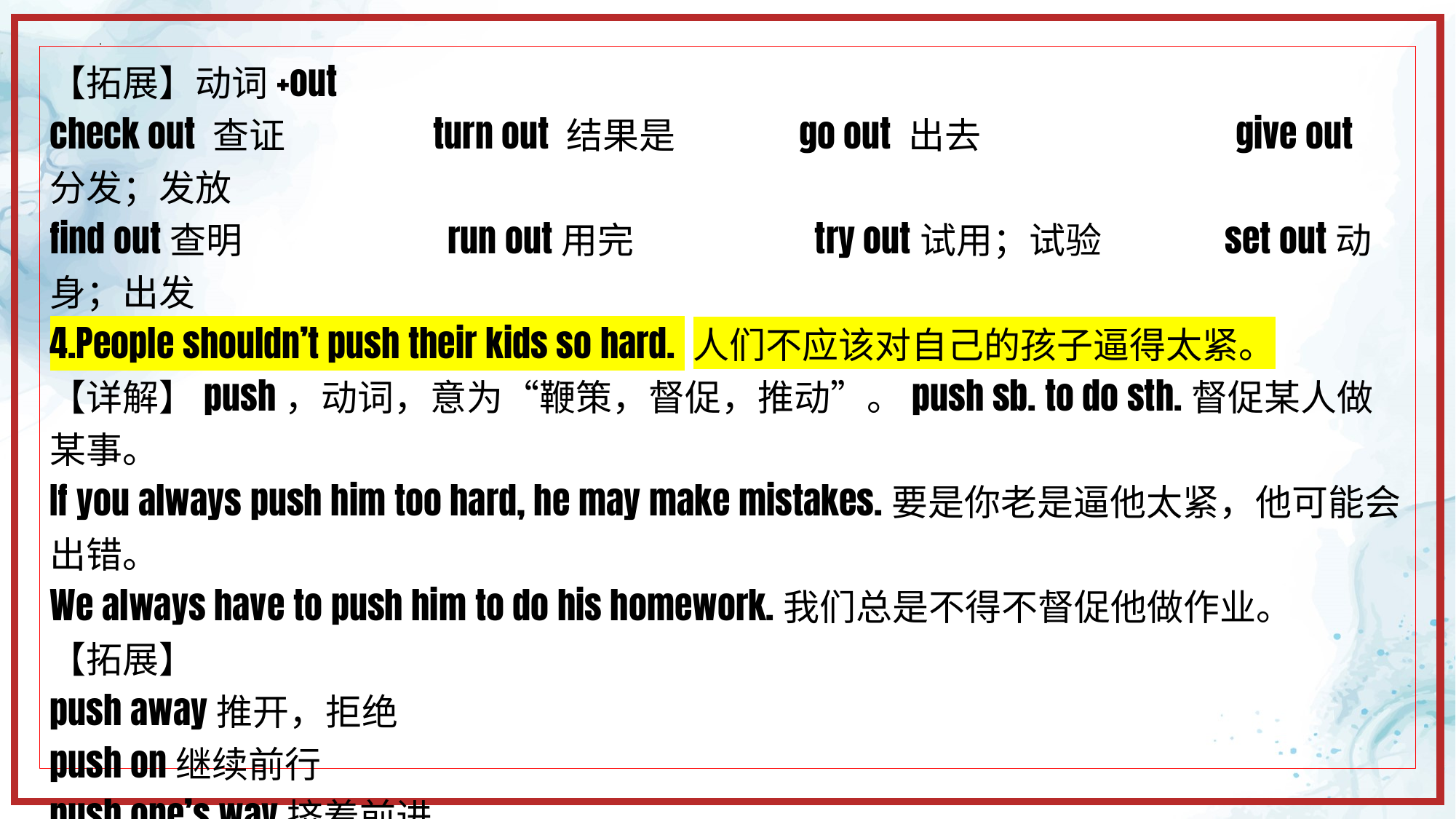

【拓展】动词+out
check out 查证                 turn out 结果是              go out 出去                              give out 分发；发放
find out查明                        run out用完                     try out试用；试验              set out动身；出发
4.People shouldn’t push their kids so hard. 人们不应该对自己的孩子逼得太紧。
【详解】push，动词，意为“鞭策，督促，推动”。push sb. to do sth.督促某人做某事。
If you always push him too hard, he may make mistakes.要是你老是逼他太紧，他可能会出错。
We always have to push him to do his homework.我们总是不得不督促他做作业。
【拓展】
push away推开，拒绝
push on继续前行
push one’s way挤着前进
push through使通过，使得到批准